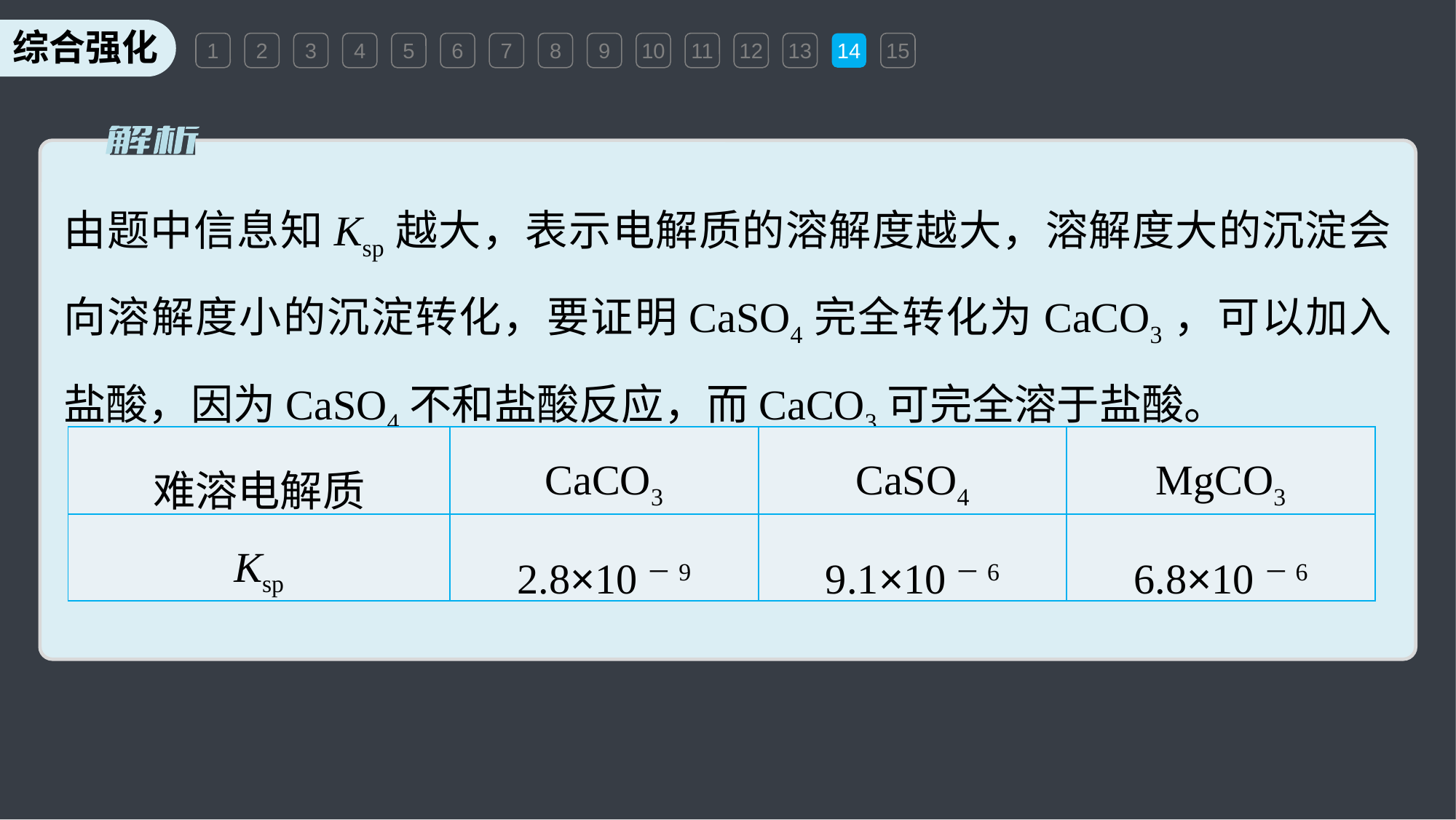

1
2
3
4
5
6
7
8
9
10
11
12
13
14
15

由题中信息知Ksp越大，表示电解质的溶解度越大，溶解度大的沉淀会向溶解度小的沉淀转化，要证明CaSO4完全转化为CaCO3，可以加入盐酸，因为CaSO4不和盐酸反应，而CaCO3可完全溶于盐酸。
| 难溶电解质 | CaCO3 | CaSO4 | MgCO3 |
| --- | --- | --- | --- |
| Ksp | 2.8×10－9 | 9.1×10－6 | 6.8×10－6 |